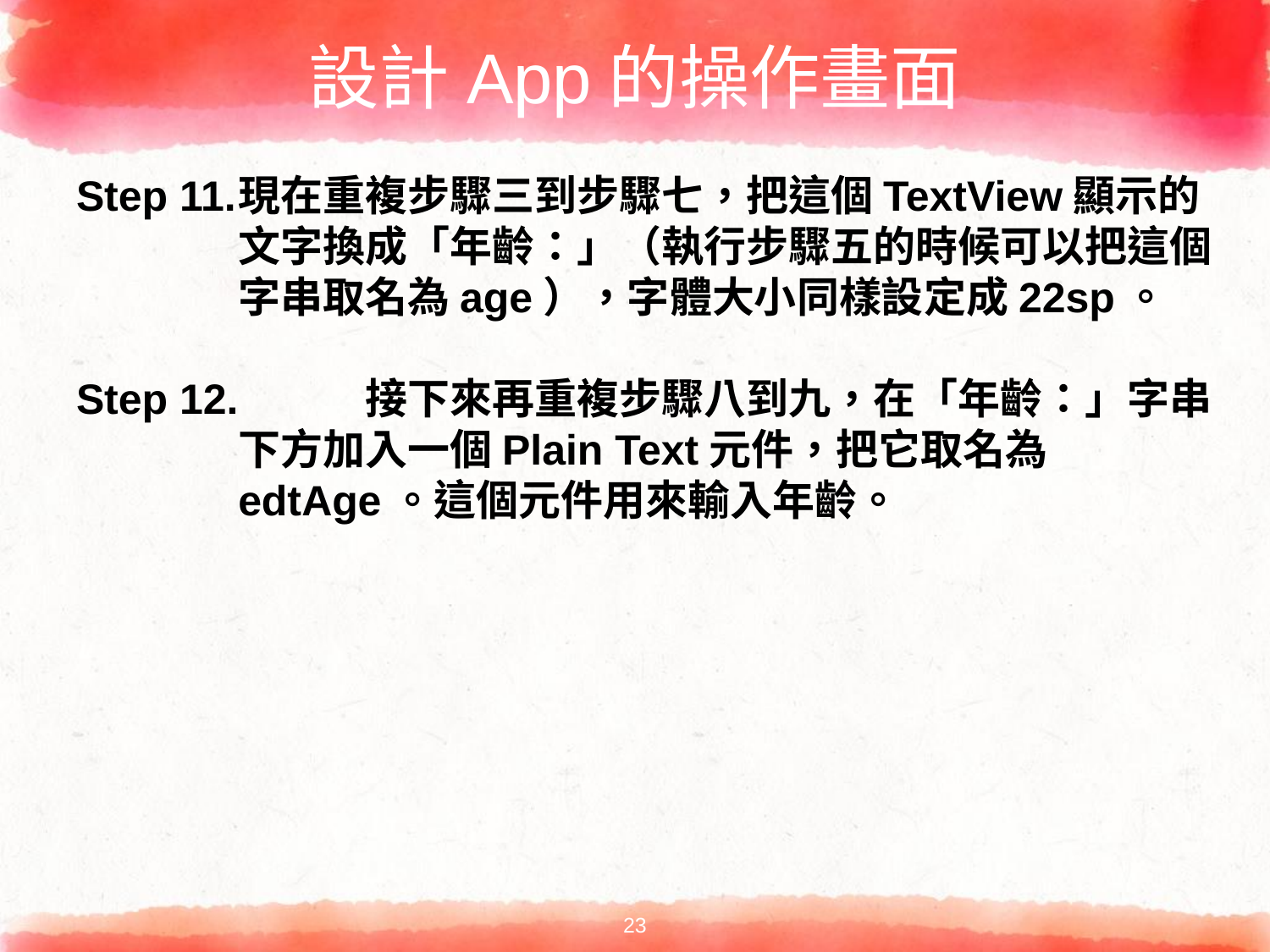

# 設計App的操作畫面
Step 11.	現在重複步驟三到步驟七，把這個TextView顯示的文字換成「年齡：」（執行步驟五的時候可以把這個字串取名為age），字體大小同樣設定成22sp。

Step 12.	接下來再重複步驟八到九，在「年齡：」字串下方加入一個Plain Text元件，把它取名為edtAge。這個元件用來輸入年齡。
23